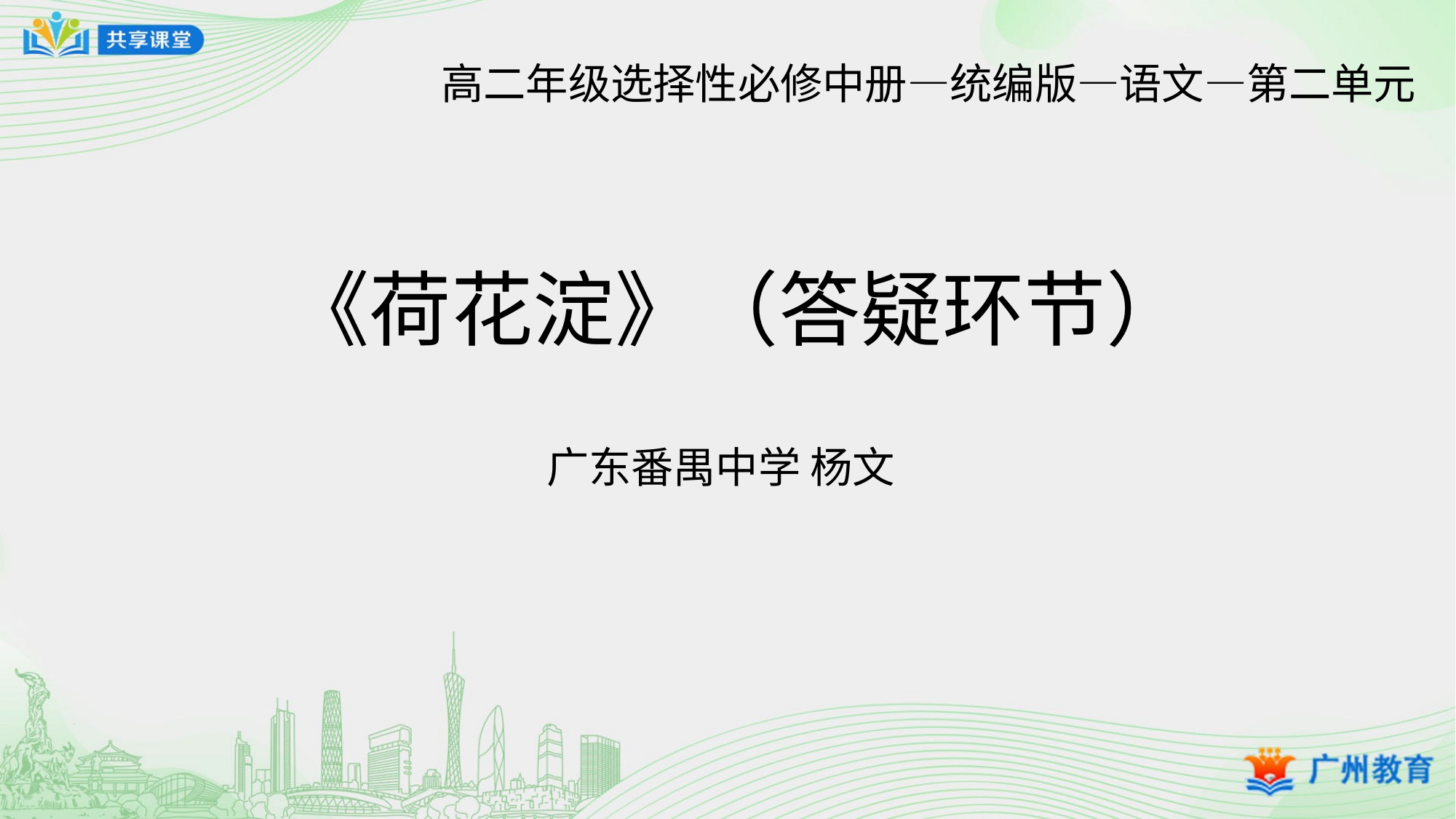

高二年级选择性必修中册—统编版—语文—第二单元

《荷花淀》（答疑环节）

广东番禺中学 杨文